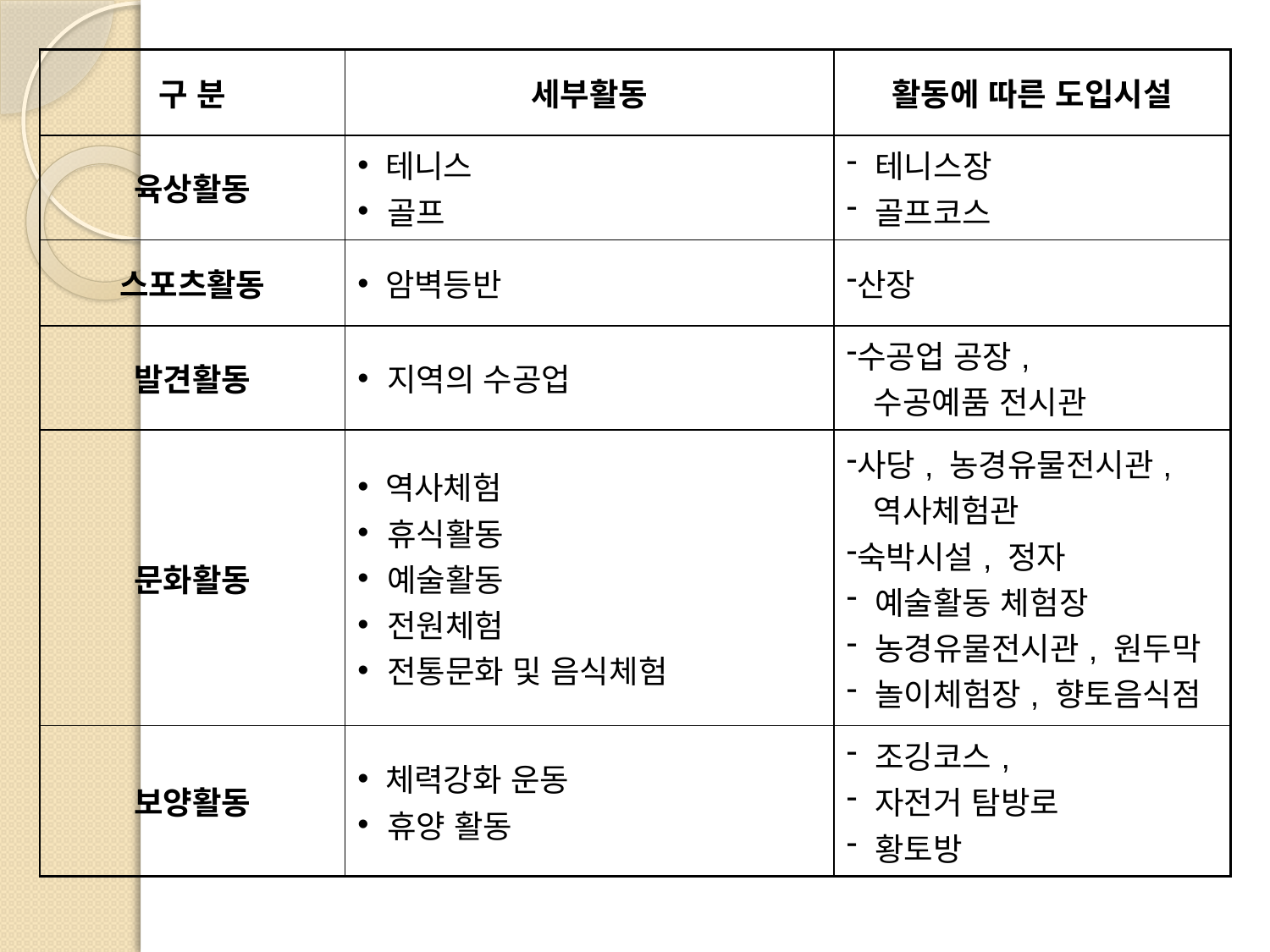

| 구 분 | 세부활동 | 활동에 따른 도입시설 |
| --- | --- | --- |
| 육상활동 | 테니스 골프 | 테니스장 골프코스 |
| 스포츠활동 | 암벽등반 | 산장 |
| 발견활동 | 지역의 수공업 | 수공업 공장, 수공예품 전시관 |
| 문화활동 | 역사체험 휴식활동 예술활동 전원체험 전통문화 및 음식체험 | 사당, 농경유물전시관, 역사체험관 숙박시설, 정자 예술활동 체험장 농경유물전시관, 원두막 놀이체험장, 향토음식점 |
| 보양활동 | 체력강화 운동 휴양 활동 | 조깅코스, 자전거 탐방로 황토방 |